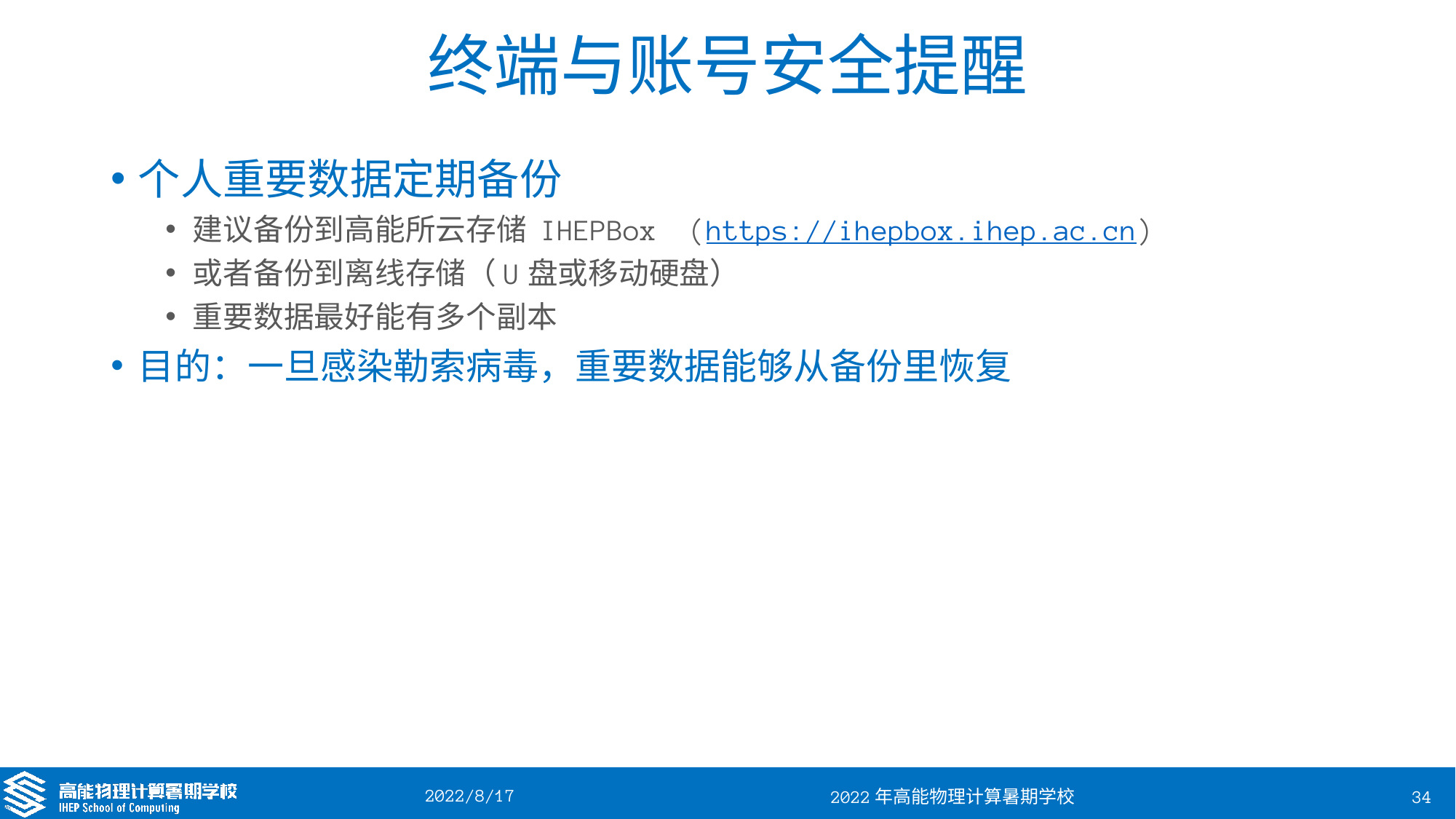

# 终端与账号安全提醒
个人重要数据定期备份
建议备份到高能所云存储 IHEPBox  (https://ihepbox.ihep.ac.cn)
或者备份到离线存储（U盘或移动硬盘）
重要数据最好能有多个副本
目的：一旦感染勒索病毒，重要数据能够从备份里恢复
2022/8/17
2022年高能物理计算暑期学校
34